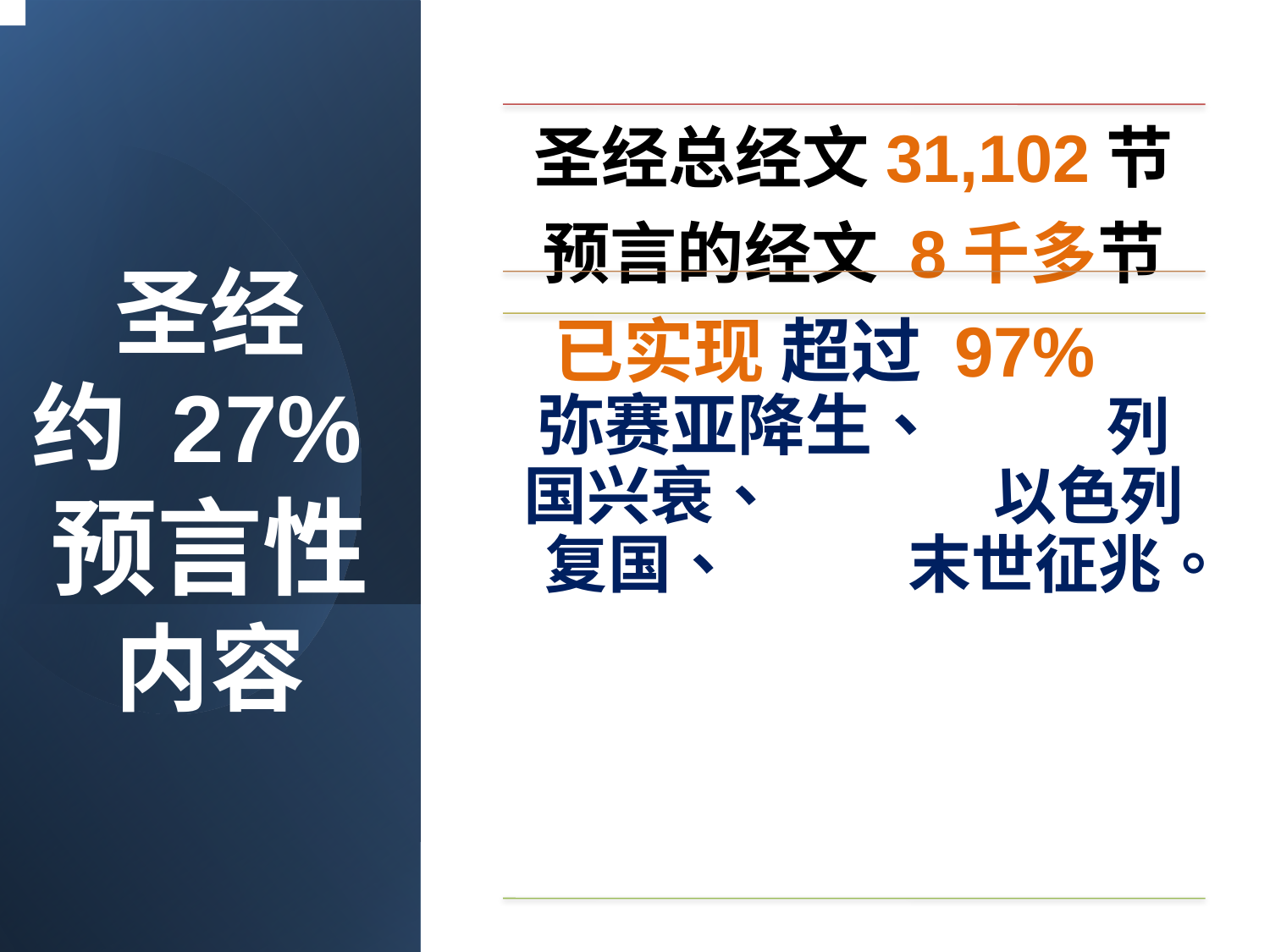

# 圣经 约 27% 预言性 内容
圣经总经文31,102节
预言的经文 8千多节
已实现 超过 97%    弥赛亚降生、           列国兴衰、               以色列复国、            末世征兆。